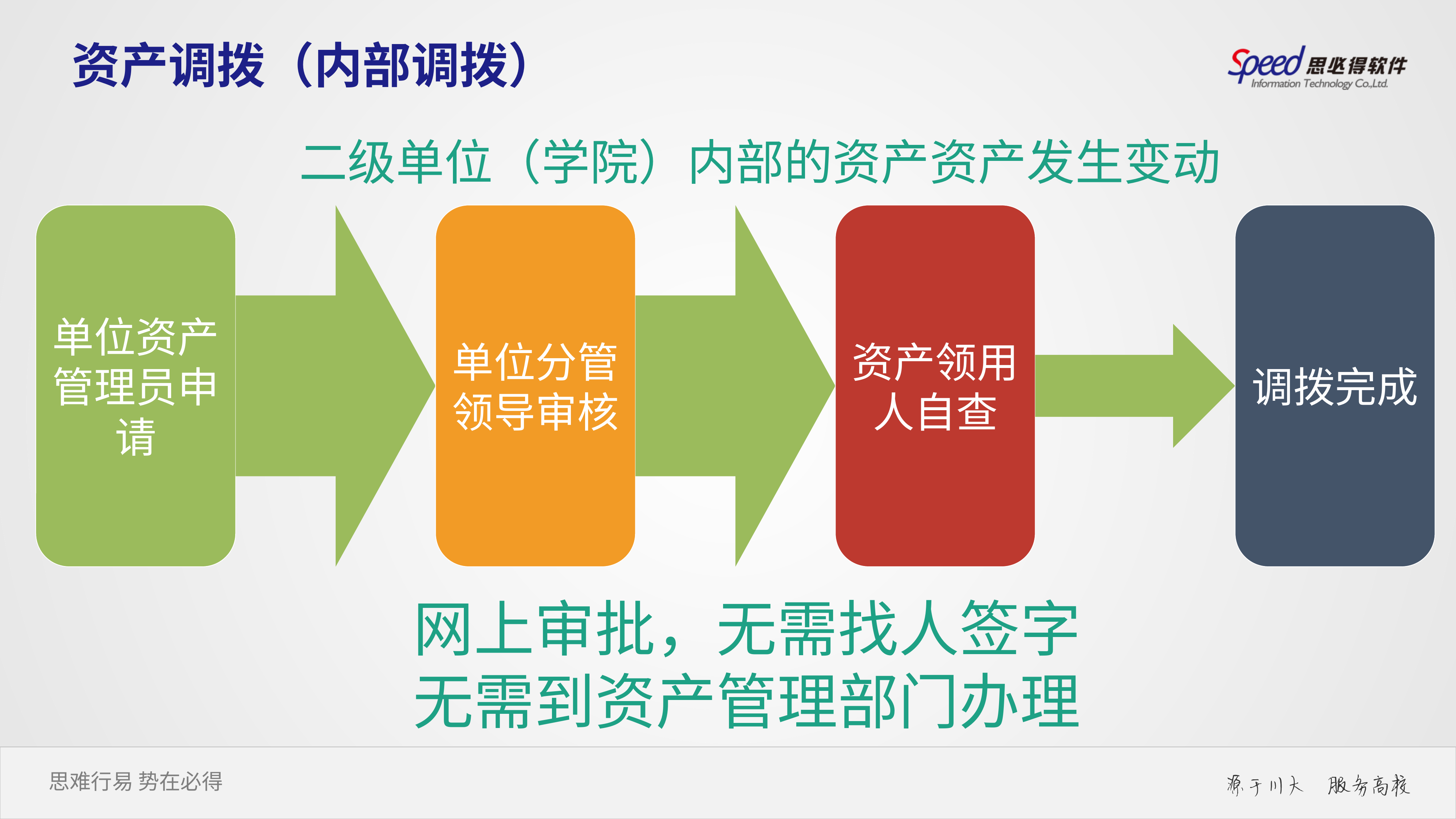

# 资产调拨（内部调拨）

二级单位（学院）内部的资产资产发生变动
单位资产管理员申请
资产领用人自查
单位分管领导审核
调拨完成
网上审批，无需找人签字
无需到资产管理部门办理